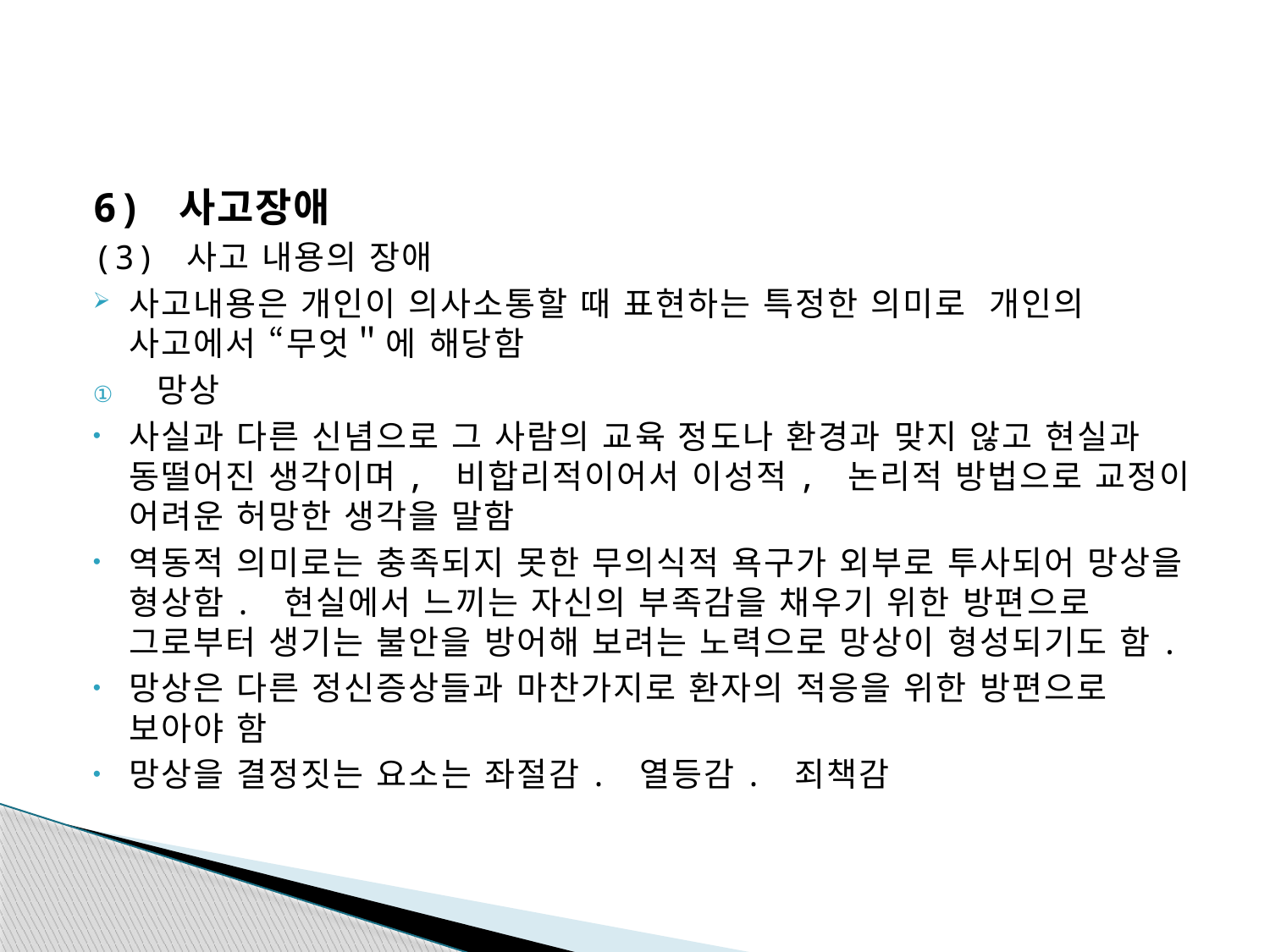

#
6) 사고장애
(3) 사고 내용의 장애
사고내용은 개인이 의사소통할 때 표현하는 특정한 의미로  개인의 사고에서 “무엇＂에 해당함
망상
사실과 다른 신념으로 그 사람의 교육 정도나 환경과 맞지 않고 현실과 동떨어진 생각이며, 비합리적이어서 이성적, 논리적 방법으로 교정이 어려운 허망한 생각을 말함
역동적 의미로는 충족되지 못한 무의식적 욕구가 외부로 투사되어 망상을 형상함. 현실에서 느끼는 자신의 부족감을 채우기 위한 방편으로 그로부터 생기는 불안을 방어해 보려는 노력으로 망상이 형성되기도 함.
망상은 다른 정신증상들과 마찬가지로 환자의 적응을 위한 방편으로 보아야 함
망상을 결정짓는 요소는 좌절감. 열등감. 죄책감